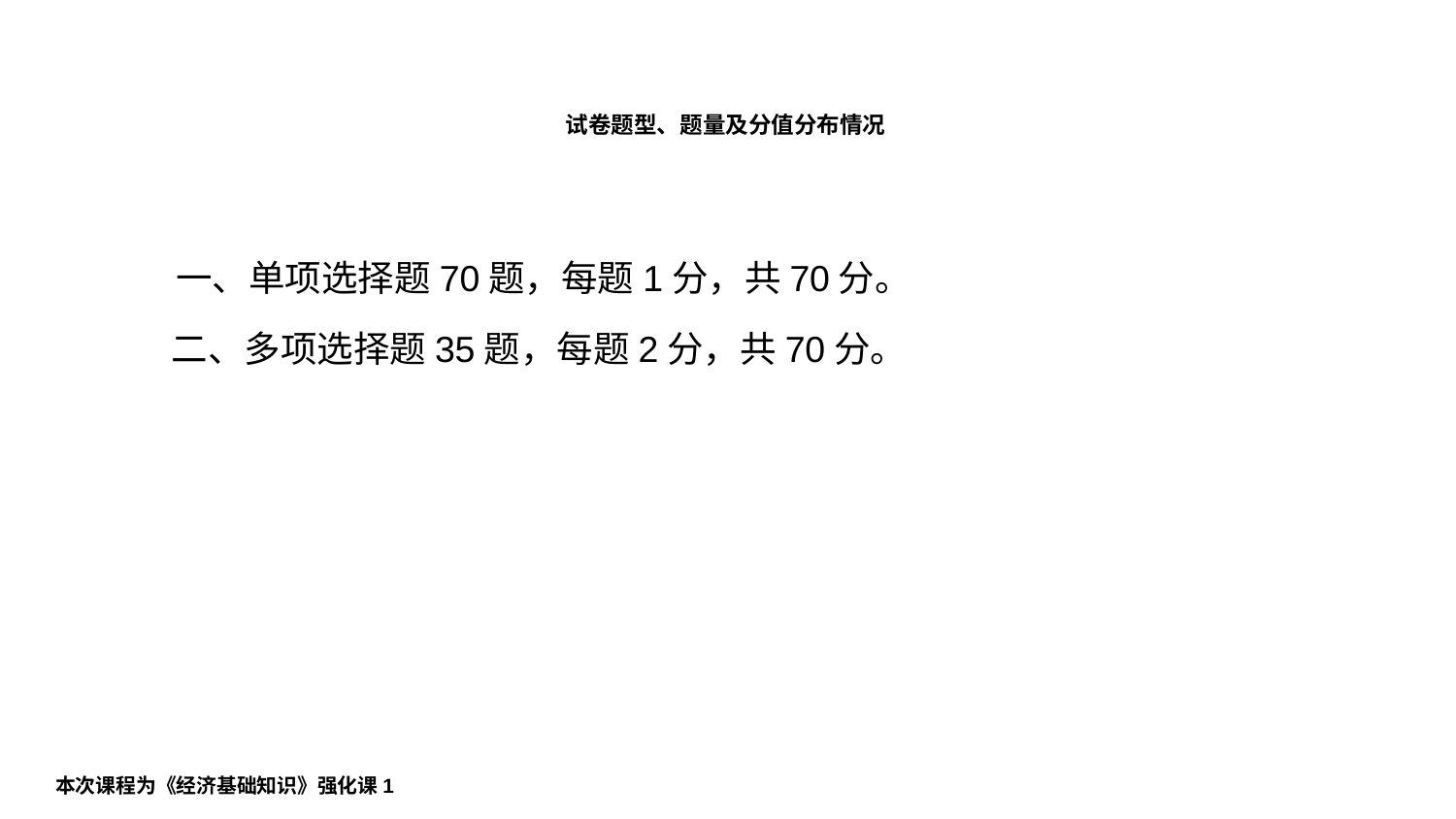

# 试卷题型、题量及分值分布情况
一、单项选择题70题，每题1分，共70分。
二、多项选择题35题，每题2分，共70分。